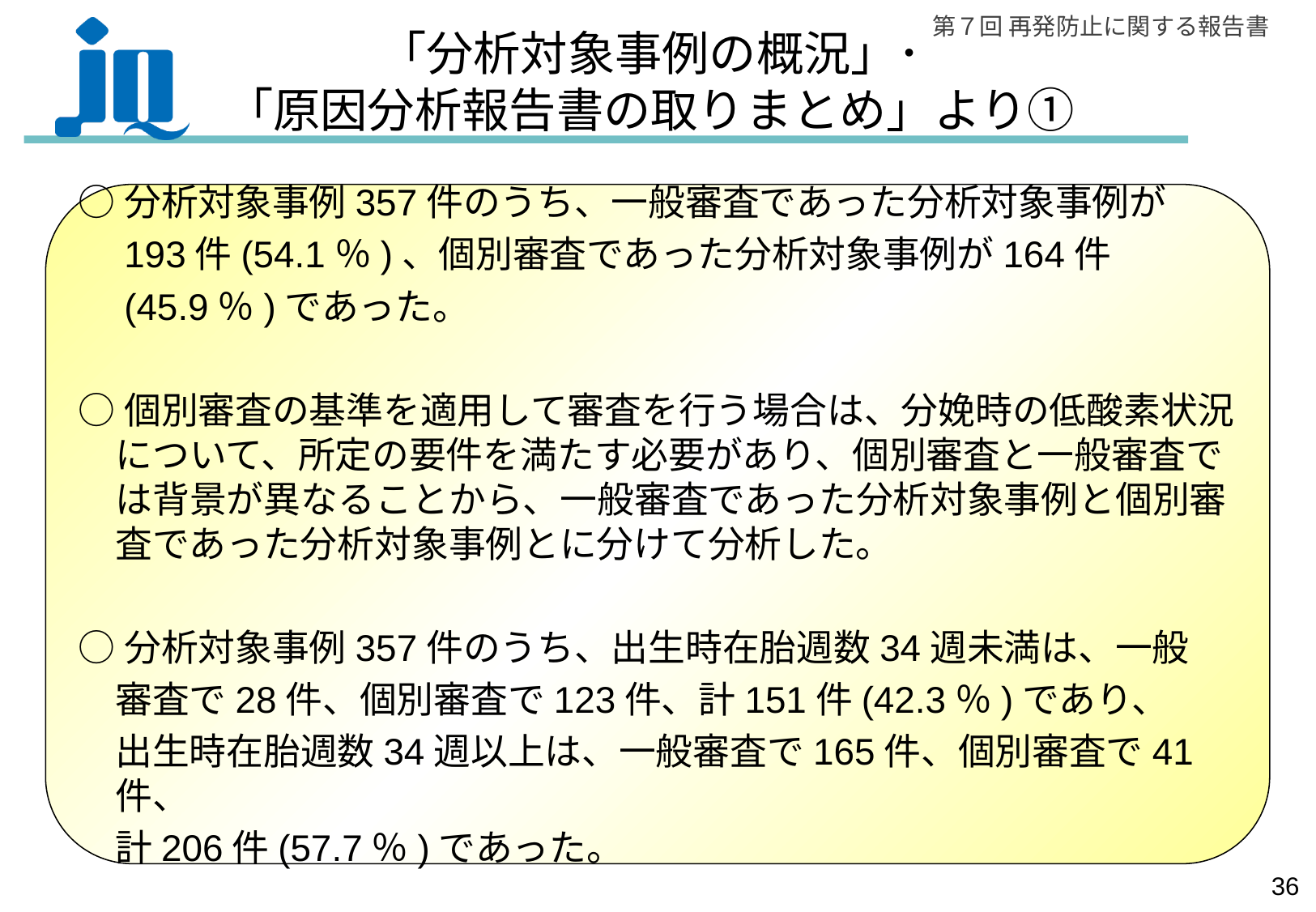

# 「分析対象事例の概況」･ 「原因分析報告書の取りまとめ」より①
○分析対象事例357件のうち、一般審査であった分析対象事例が
　193件(54.1％)、個別審査であった分析対象事例が164件
　(45.9％)であった。

○個別審査の基準を適用して審査を行う場合は、分娩時の低酸素状況について、所定の要件を満たす必要があり、個別審査と一般審査では背景が異なることから、一般審査であった分析対象事例と個別審査であった分析対象事例とに分けて分析した。

○分析対象事例357件のうち、出生時在胎週数34週未満は、一般
　審査で28件、個別審査で123件、計151件(42.3％)であり、
　出生時在胎週数34週以上は、一般審査で165件、個別審査で41件、
　計206件(57.7％)であった。
36